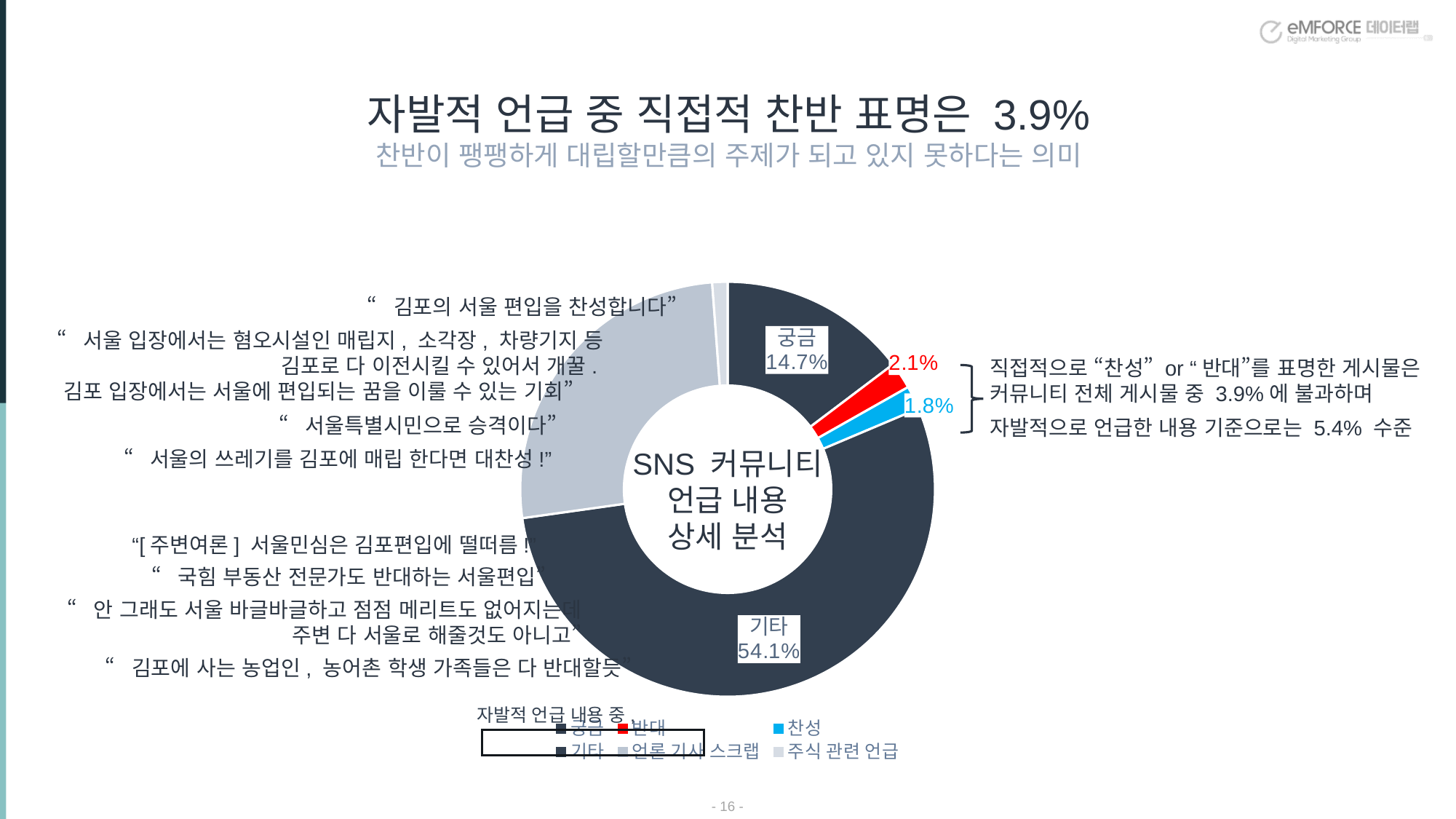

자발적 언급 중 직접적 찬반 표명은 3.9%
찬반이 팽팽하게 대립할만큼의 주제가 되고 있지 못하다는 의미

### Chart

| Category | 판매 |
|---|---|
| 궁금 | 963.0 |
| 반대 | 137.0 |
| 찬성 | 120.0 |
| 기타 | 3543.0 |
| 언론 기사 스크랩 | 1704.0 |
| 주식 관련 언급 | 78.0 |
“김포의 서울 편입을 찬성합니다”
“서울 입장에서는 혐오시설인 매립지, 소각장, 차량기지 등
김포로 다 이전시킬 수 있어서 개꿀.
김포 입장에서는 서울에 편입되는 꿈을 이룰 수 있는 기회”
직접적으로 “찬성” or “반대”를 표명한 게시물은
커뮤니티 전체 게시물 중 3.9%에 불과하며
자발적으로 언급한 내용 기준으로는 5.4% 수준

“서울특별시민으로 승격이다”
SNS 커뮤니티
언급 내용
상세 분석
“서울의 쓰레기를 김포에 매립 한다면 대찬성!”
“[주변여론] 서울민심은 김포편입에 떨떠름!”
“국힘 부동산 전문가도 반대하는 서울편입”
“안 그래도 서울 바글바글하고 점점 메리트도 없어지는데
 주변 다 서울로 해줄것도 아니고”
“김포에 사는 농업인, 농어촌 학생 가족들은 다 반대할듯”
자발적 언급 내용 중,

- 16 -